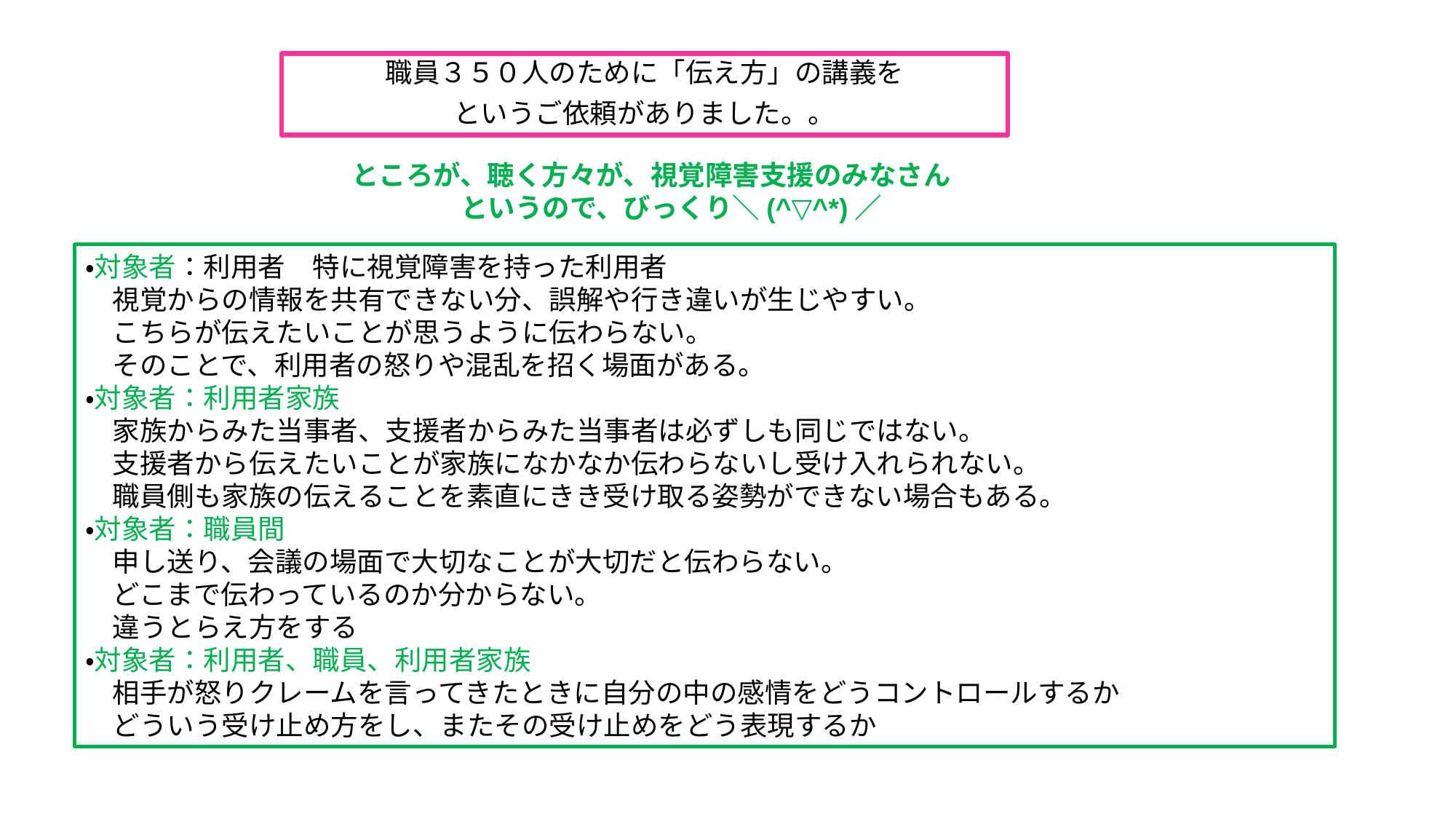

職員３５０人のために「伝え方」の講義を
というご依頼がありました。。
#
ところが、聴く方々が、視覚障害支援のみなさん
　　　　というので、びっくり＼(^▽^*)／
・対象者：利用者　特に視覚障害を持った利用者
　視覚からの情報を共有できない分、誤解や行き違いが生じやすい。
　こちらが伝えたいことが思うように伝わらない。
　そのことで、利用者の怒りや混乱を招く場面がある。
・対象者：利用者家族
　家族からみた当事者、支援者からみた当事者は必ずしも同じではない。
　支援者から伝えたいことが家族になかなか伝わらないし受け入れられない。
　職員側も家族の伝えることを素直にきき受け取る姿勢ができない場合もある。
・対象者：職員間
　申し送り、会議の場面で大切なことが大切だと伝わらない。
　どこまで伝わっているのか分からない。
　違うとらえ方をする
・対象者：利用者、職員、利用者家族
　相手が怒りクレームを言ってきたときに自分の中の感情をどうコントロールするか
　どういう受け止め方をし、またその受け止めをどう表現するか